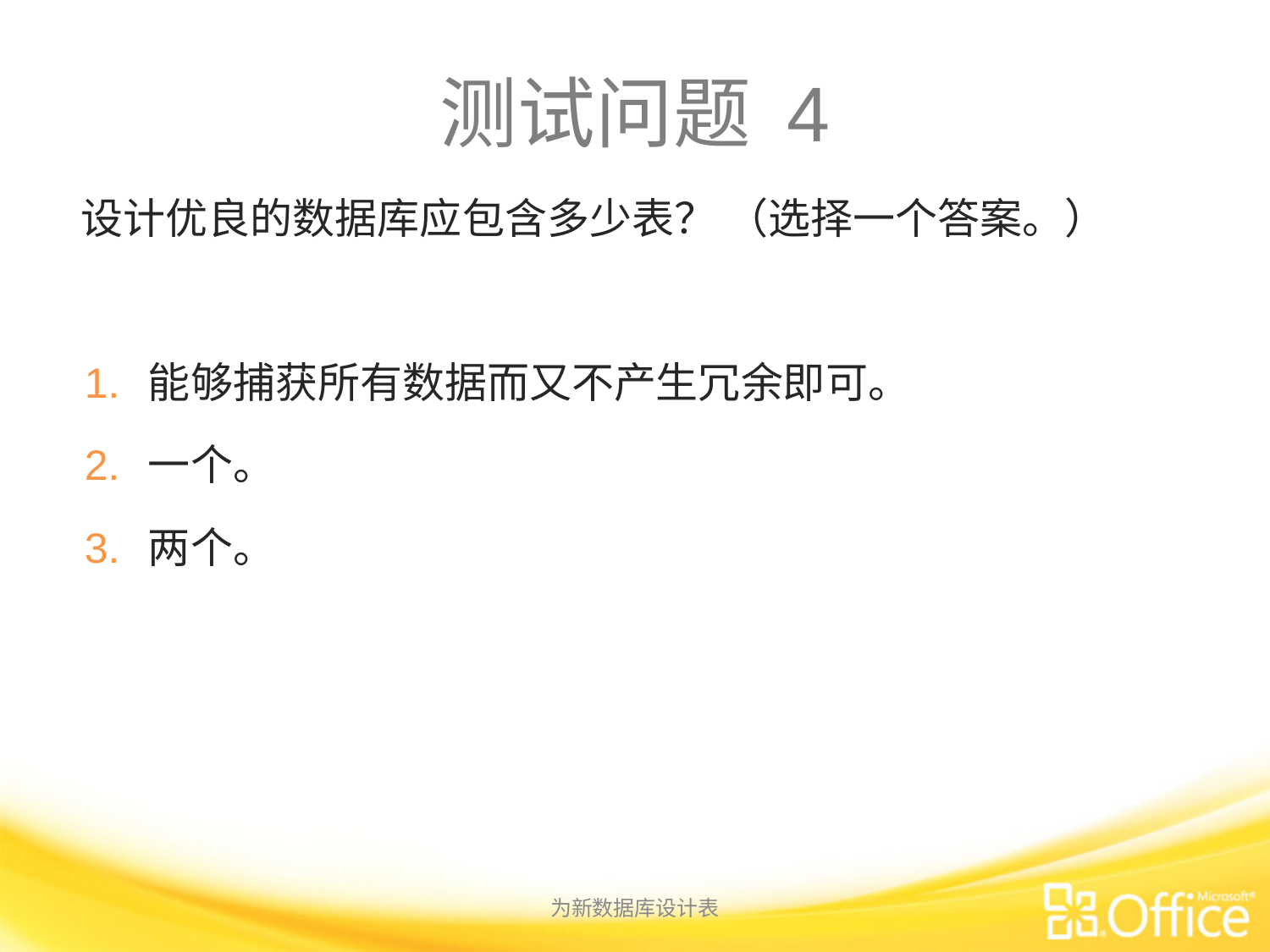

# 测试问题 4
设计优良的数据库应包含多少表？ （选择一个答案。）
能够捕获所有数据而又不产生冗余即可。
一个。
两个。
为新数据库设计表